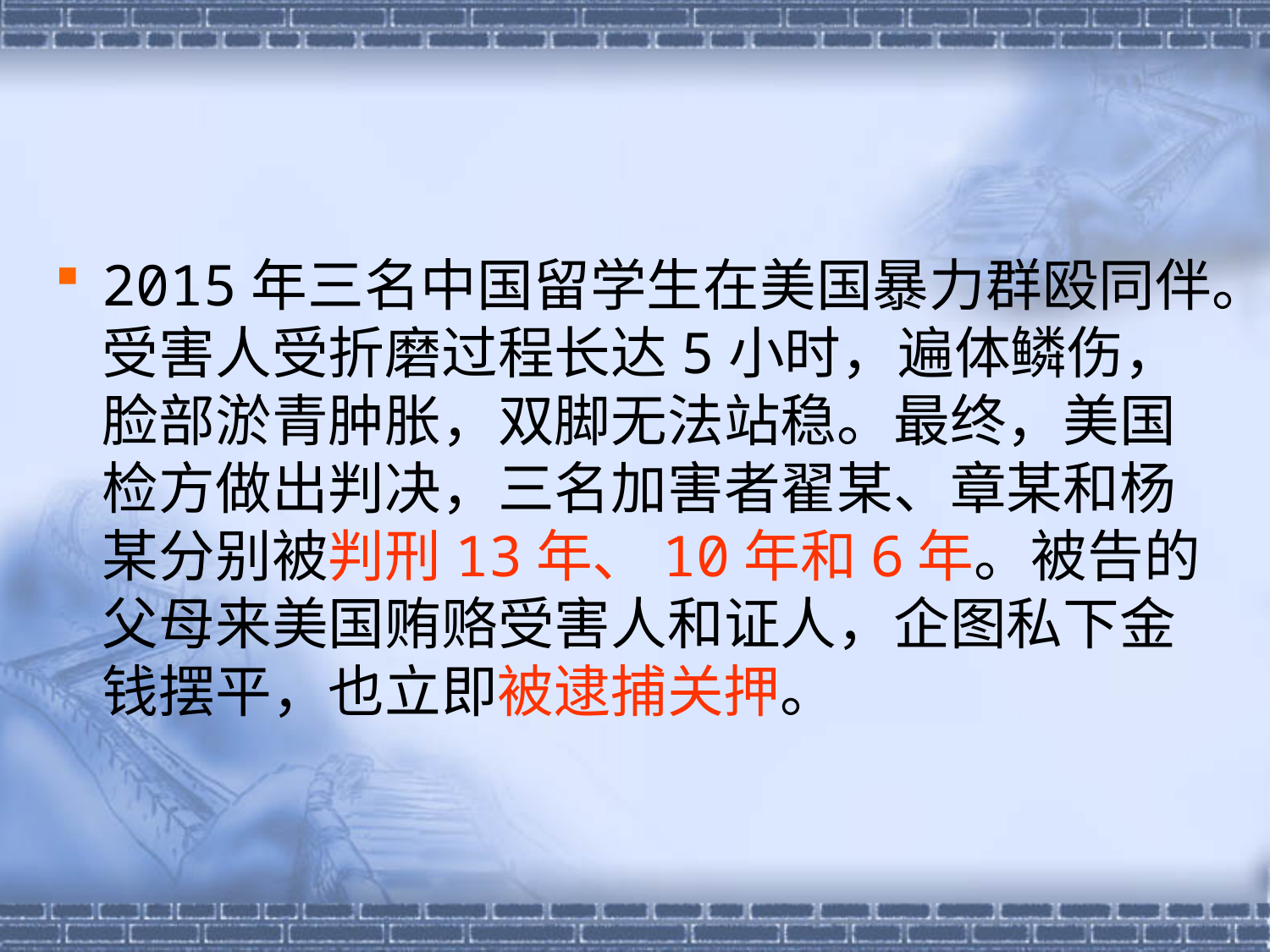

#
2015年三名中国留学生在美国暴力群殴同伴。受害人受折磨过程长达5小时，遍体鳞伤，脸部淤青肿胀，双脚无法站稳。最终，美国检方做出判决，三名加害者翟某、章某和杨某分别被判刑13年、10年和6年。被告的父母来美国贿赂受害人和证人，企图私下金钱摆平，也立即被逮捕关押。